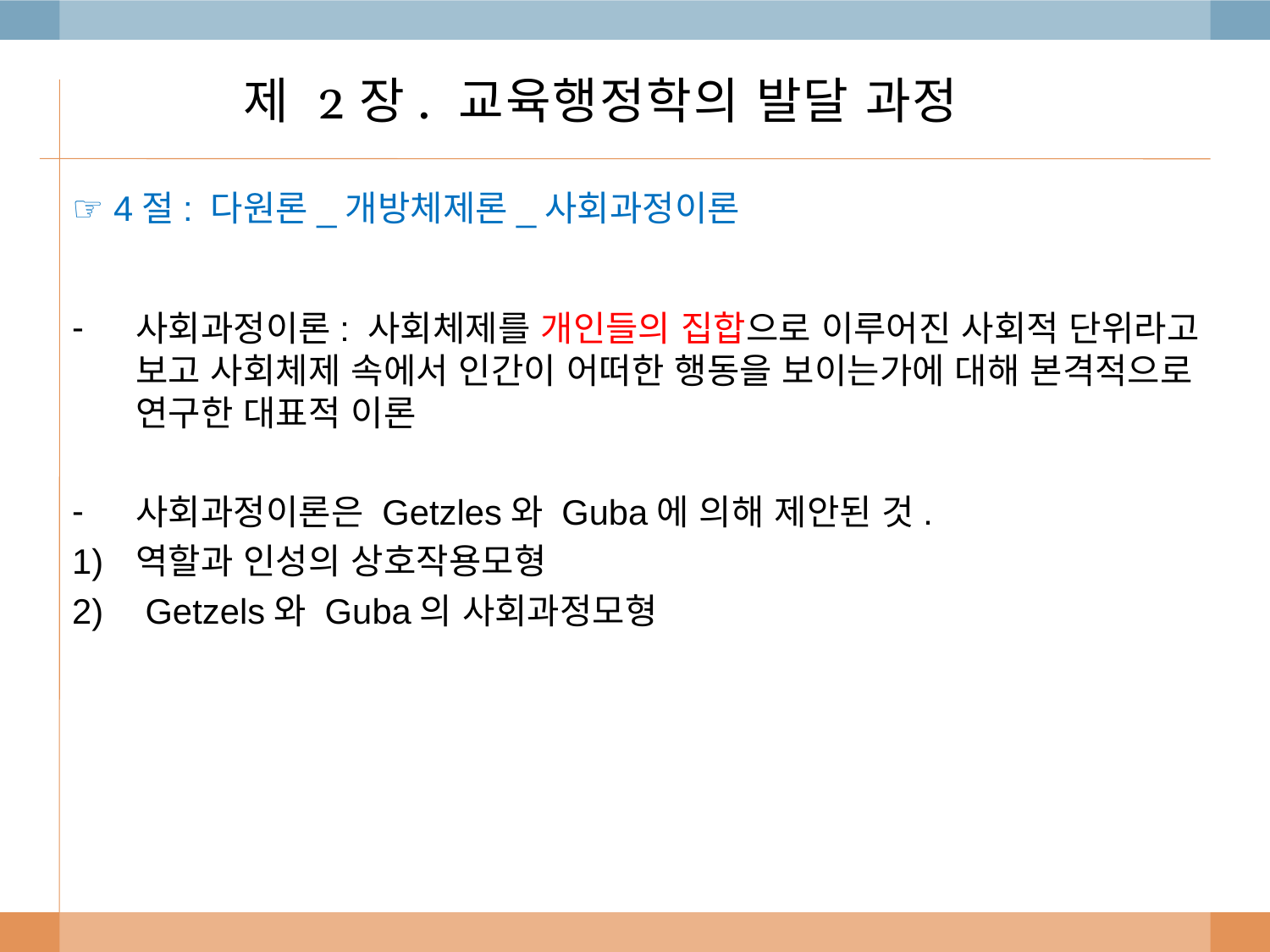

# 제 2장. 교육행정학의 발달 과정
☞ 4절: 다원론_개방체제론_사회과정이론

사회과정이론: 사회체제를 개인들의 집합으로 이루어진 사회적 단위라고 보고 사회체제 속에서 인간이 어떠한 행동을 보이는가에 대해 본격적으로 연구한 대표적 이론

사회과정이론은 Getzles와 Guba에 의해 제안된 것.
역할과 인성의 상호작용모형
 Getzels와 Guba의 사회과정모형